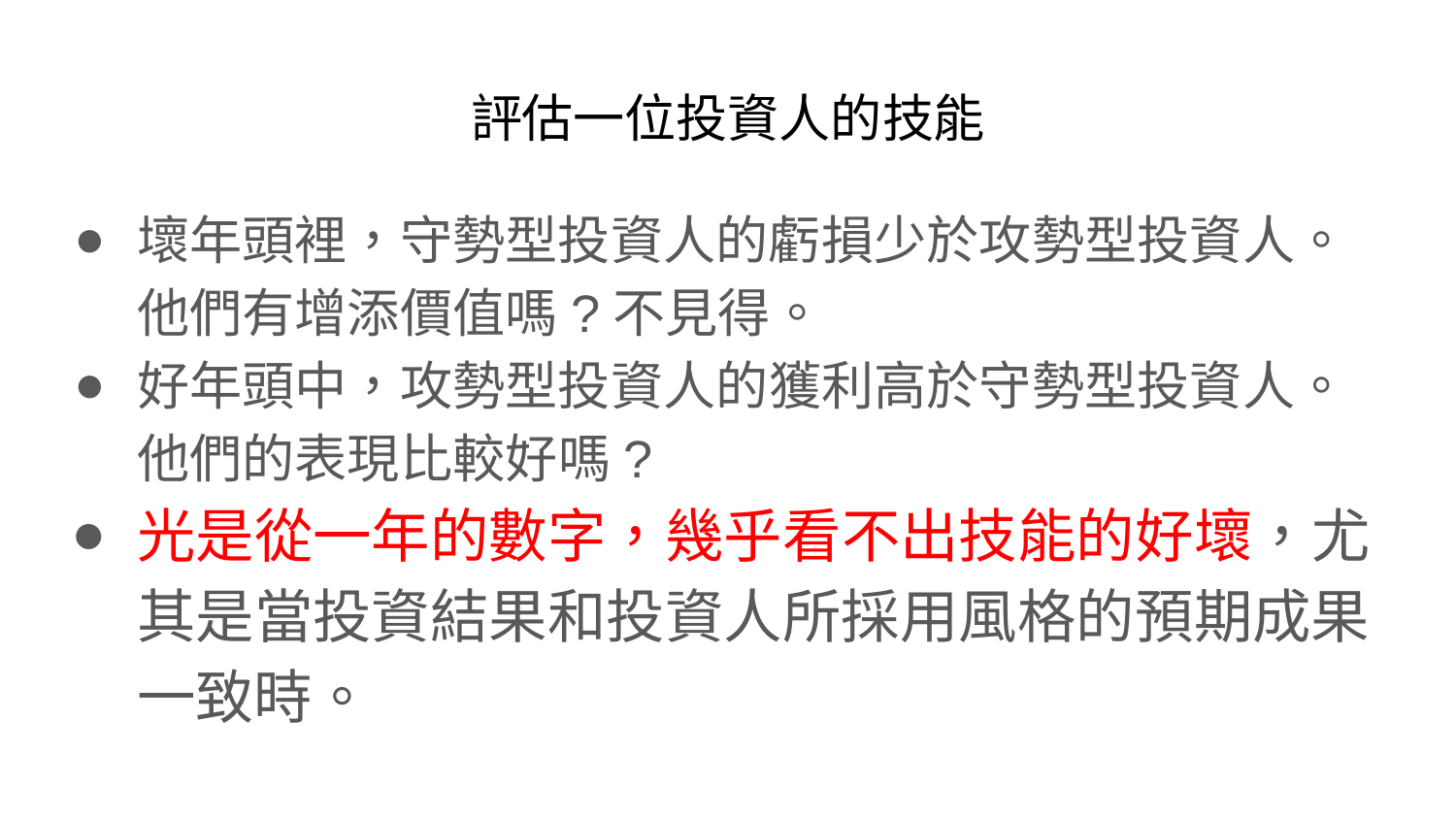

# 評估一位投資人的技能
壞年頭裡，守勢型投資人的虧損少於攻勢型投資人。他們有增添價值嗎?不見得。
好年頭中，攻勢型投資人的獲利高於守勢型投資人。他們的表現比較好嗎?
光是從一年的數字，幾乎看不出技能的好壞，尤其是當投資結果和投資人所採用風格的預期成果一致時。